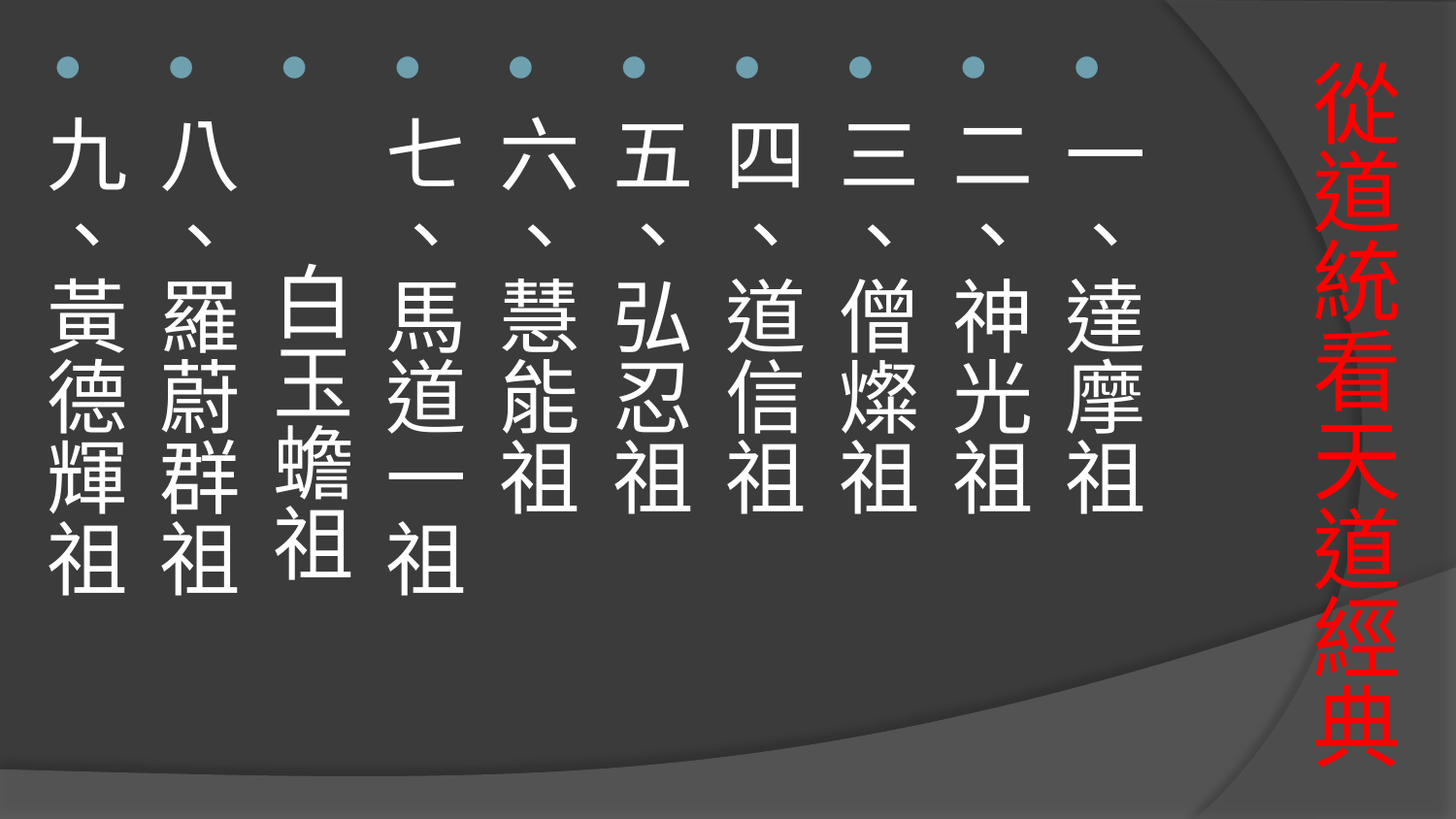

一、達摩祖
二、神光祖
三、僧燦祖
四、道信祖
五、弘忍祖
六、慧能祖
七、馬道一祖
       白玉蟾祖
八、羅蔚群祖
九、黃德輝祖
# 從道統看天道經典